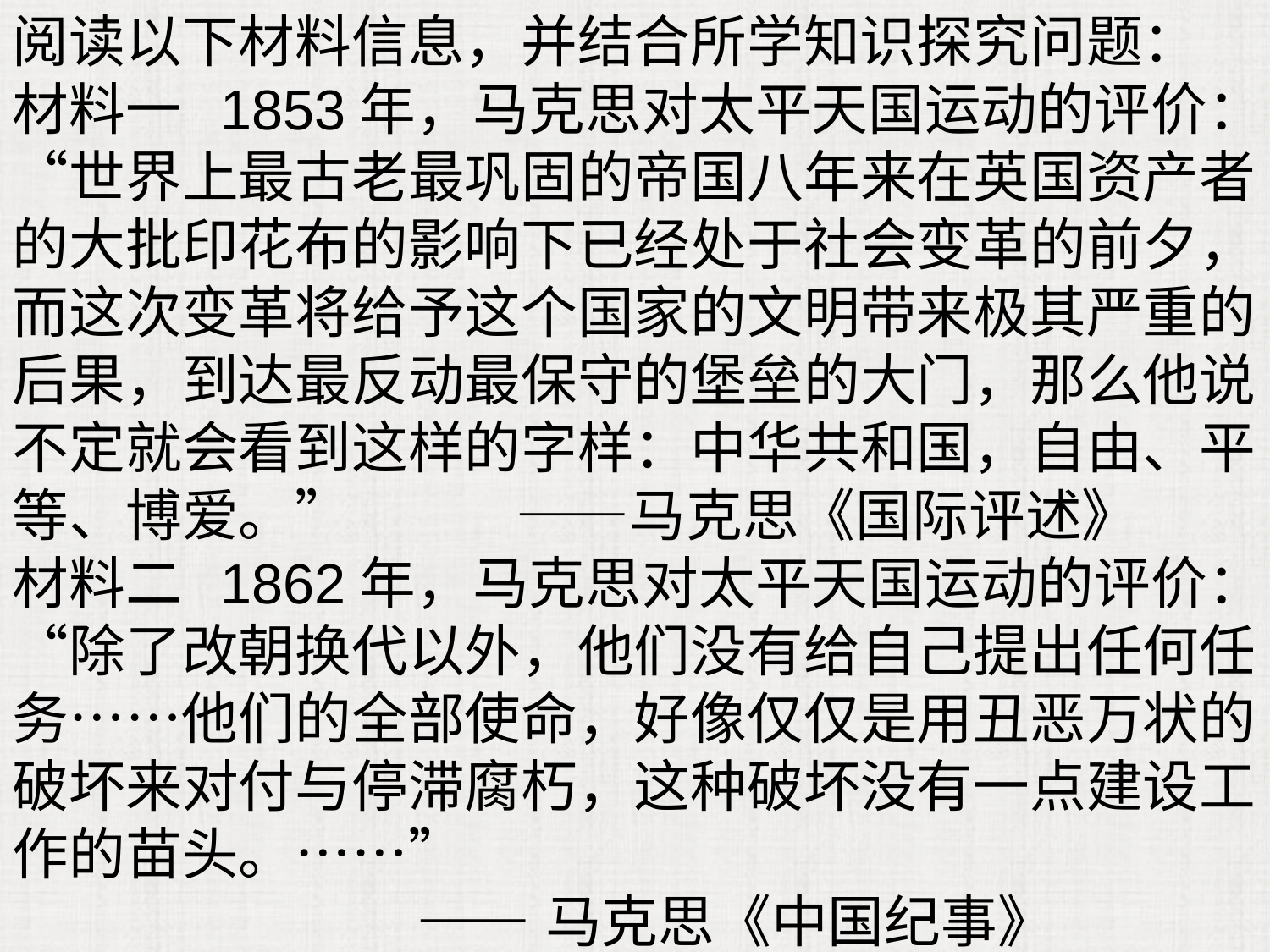

阅读以下材料信息，并结合所学知识探究问题：
材料一  1853年，马克思对太平天国运动的评价：“世界上最古老最巩固的帝国八年来在英国资产者的大批印花布的影响下已经处于社会变革的前夕，而这次变革将给予这个国家的文明带来极其严重的后果，到达最反动最保守的堡垒的大门，那么他说不定就会看到这样的字样：中华共和国，自由、平等、博爱。”             ——马克思《国际评述》
材料二  1862年，马克思对太平天国运动的评价：“除了改朝换代以外，他们没有给自己提出任何任务……他们的全部使命，好像仅仅是用丑恶万状的破坏来对付与停滞腐朽，这种破坏没有一点建设工作的苗头。……”
                                ——马克思《中国纪事》